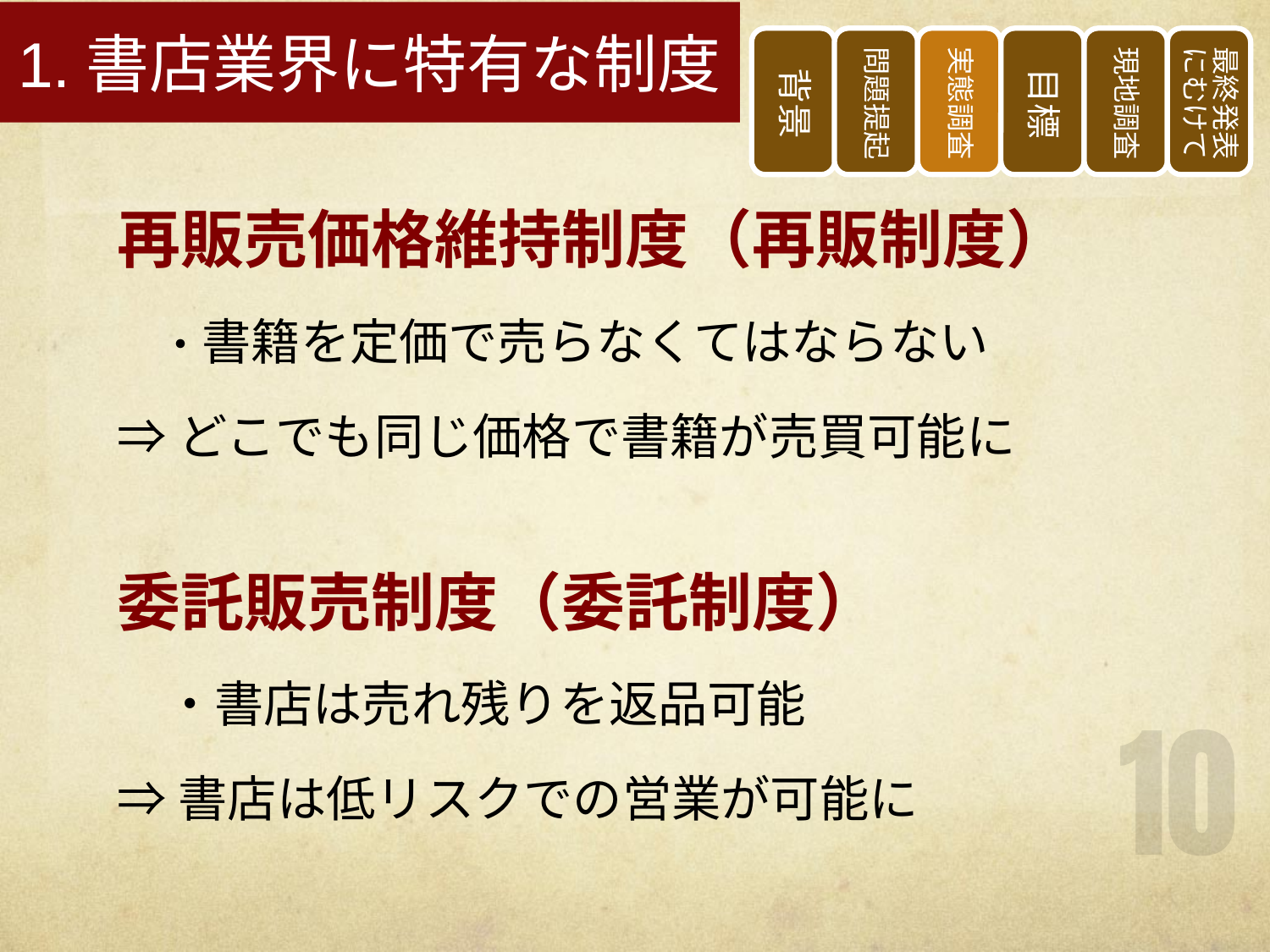

背景
問題提起
実態調査
目標
現地調査
最終発表にむけて
1.書店業界に特有な制度
#
再販売価格維持制度（再販制度）
　・書籍を定価で売らなくてはならない
⇒どこでも同じ価格で書籍が売買可能に

委託販売制度（委託制度）
　・書店は売れ残りを返品可能
⇒書店は低リスクでの営業が可能に
10